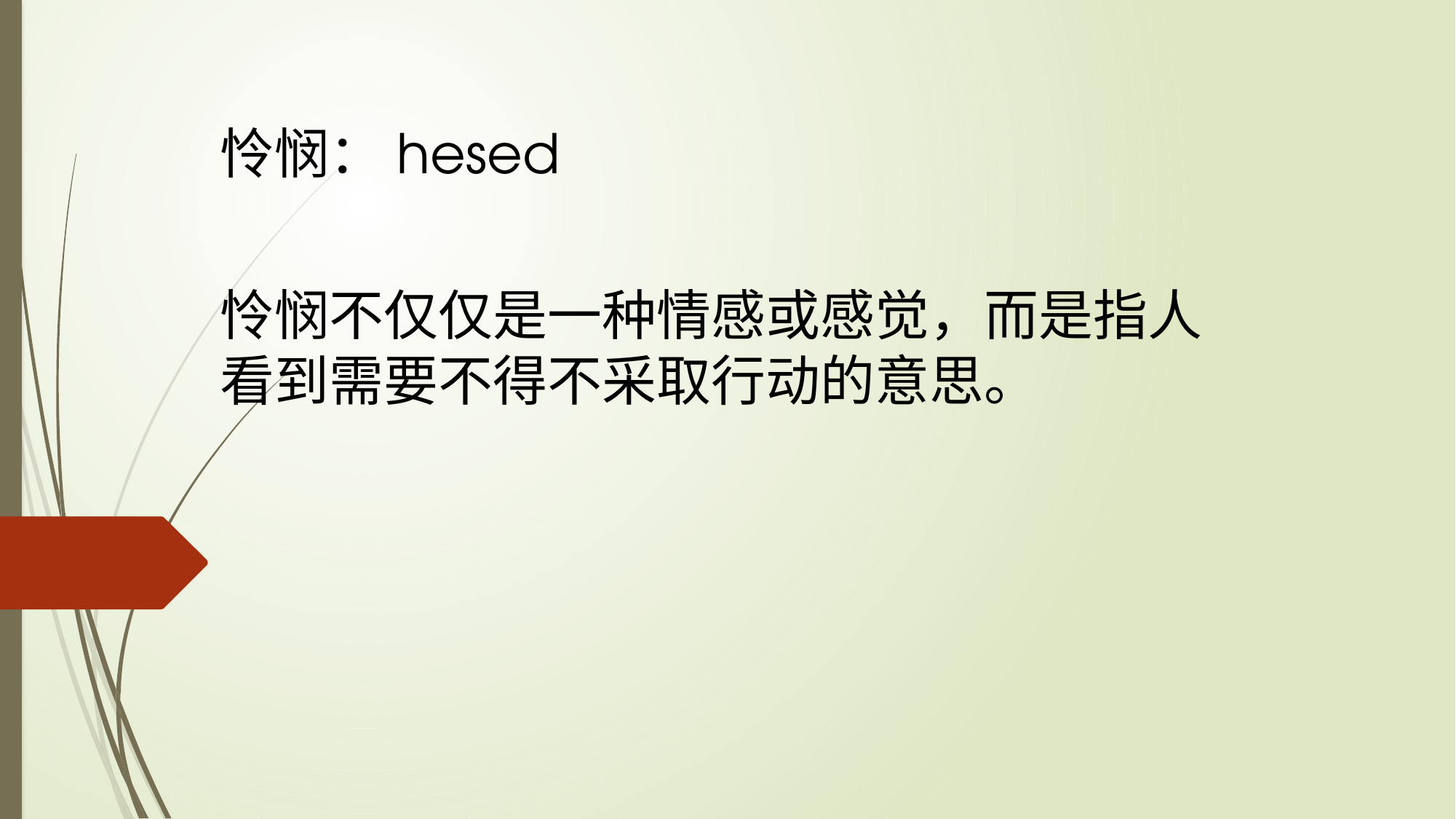

怜悯：hesed

怜悯不仅仅是一种情感或感觉，而是指人看到需要不得不采取行动的意思。